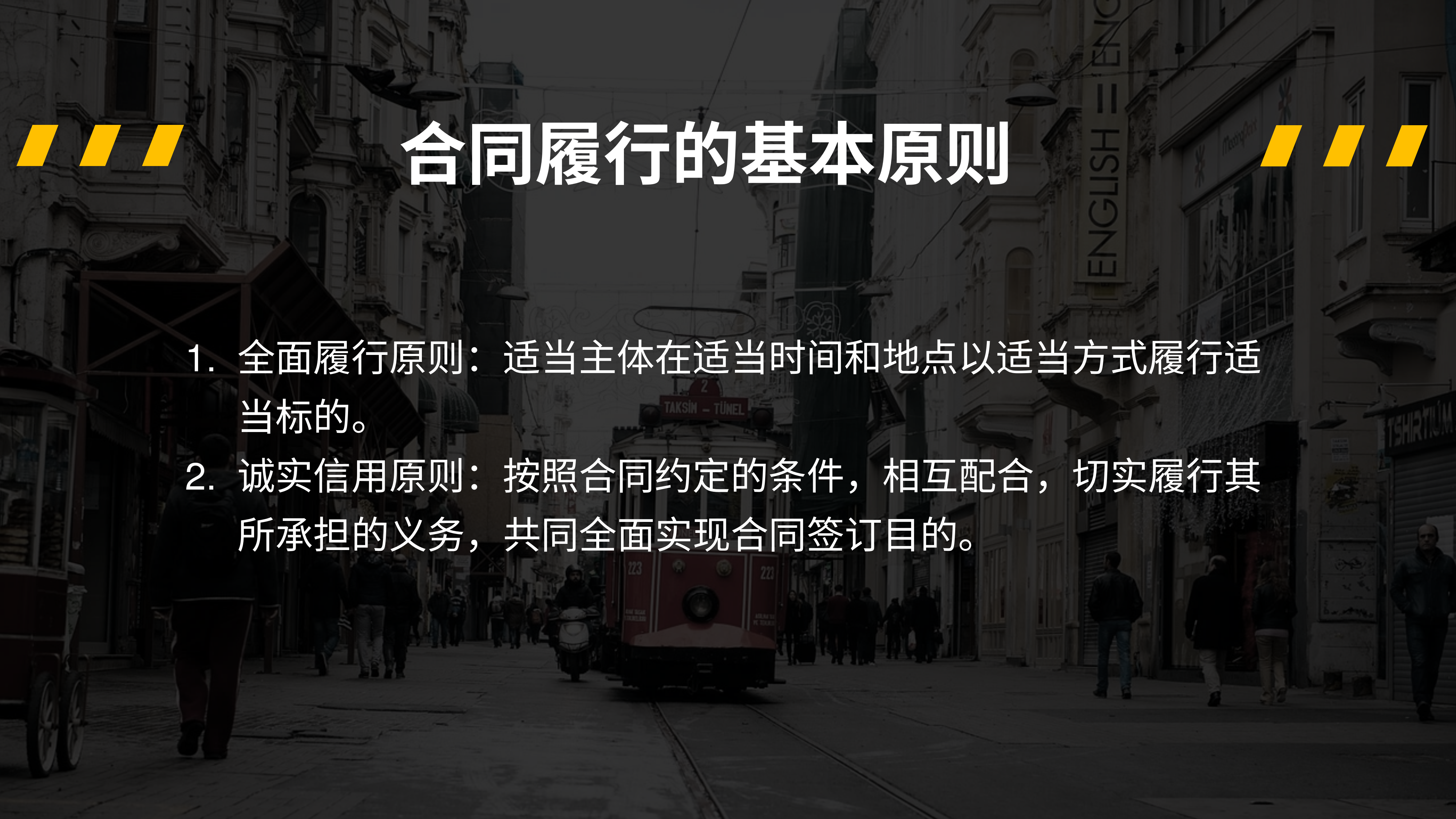

# 合同履行的基本原则

全面履行原则：适当主体在适当时间和地点以适当方式履行适当标的。
诚实信用原则：按照合同约定的条件，相互配合，切实履行其所承担的义务，共同全面实现合同签订目的。